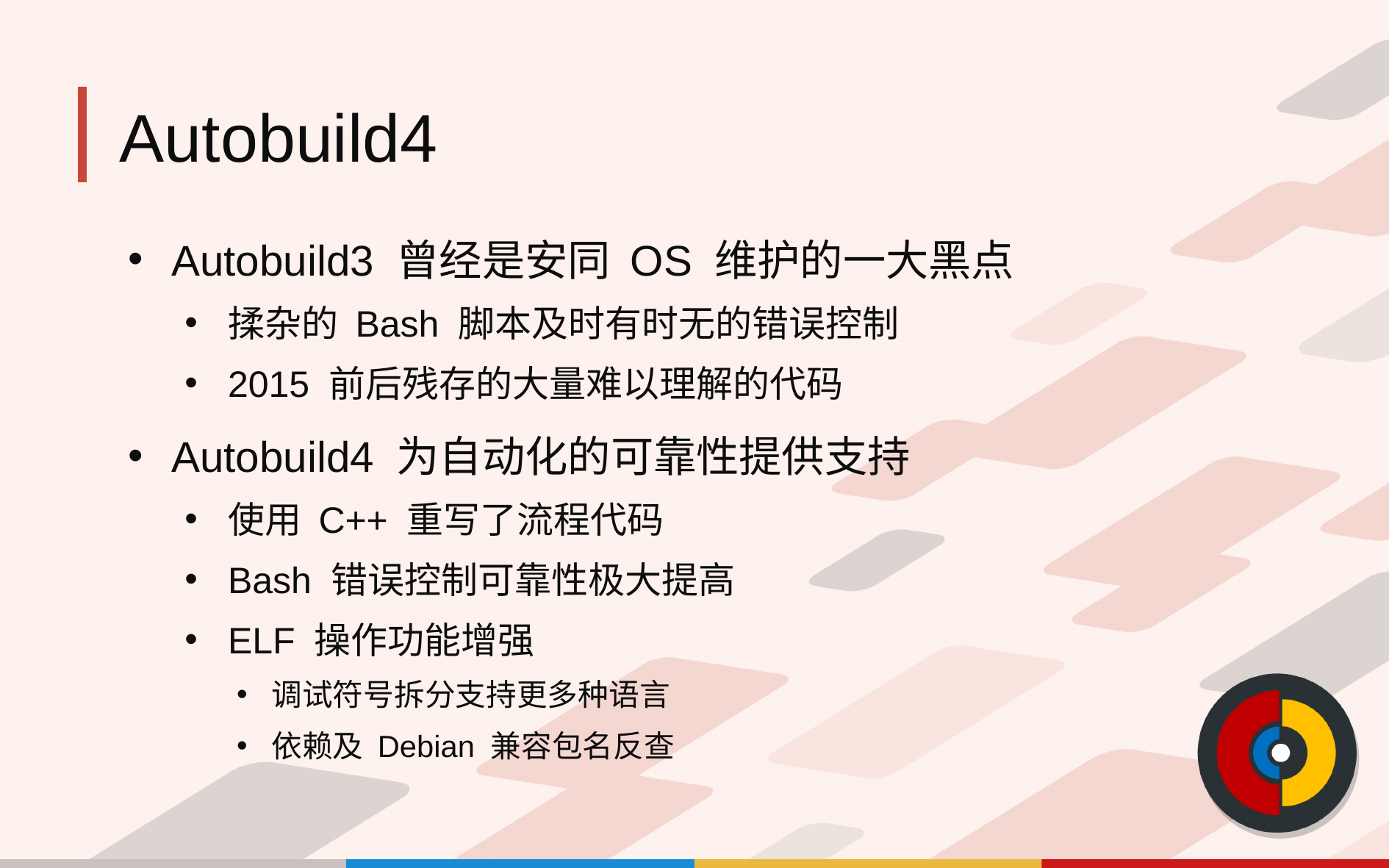

# Autobuild4
Autobuild3 曾经是安同 OS 维护的一大黑点
揉杂的 Bash 脚本及时有时无的错误控制
2015 前后残存的大量难以理解的代码
Autobuild4 为自动化的可靠性提供支持
使用 C++ 重写了流程代码
Bash 错误控制可靠性极大提高
ELF 操作功能增强
调试符号拆分支持更多种语言
依赖及 Debian 兼容包名反查